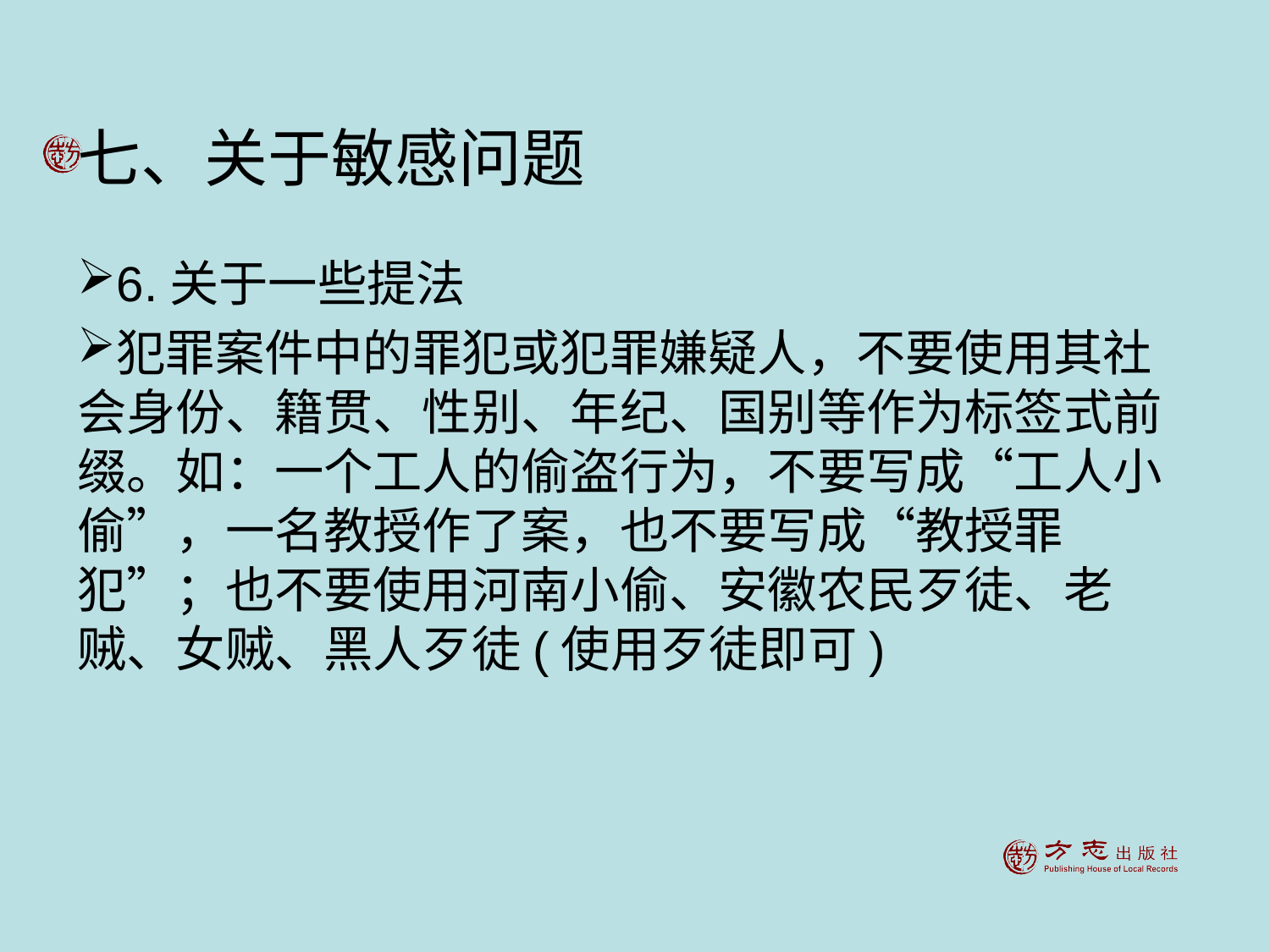

# 七、关于敏感问题
6.关于一些提法
犯罪案件中的罪犯或犯罪嫌疑人，不要使用其社会身份、籍贯、性别、年纪、国别等作为标签式前缀。如：一个工人的偷盗行为，不要写成“工人小偷”，一名教授作了案，也不要写成“教授罪犯”；也不要使用河南小偷、安徽农民歹徒、老贼、女贼、黑人歹徒(使用歹徒即可)